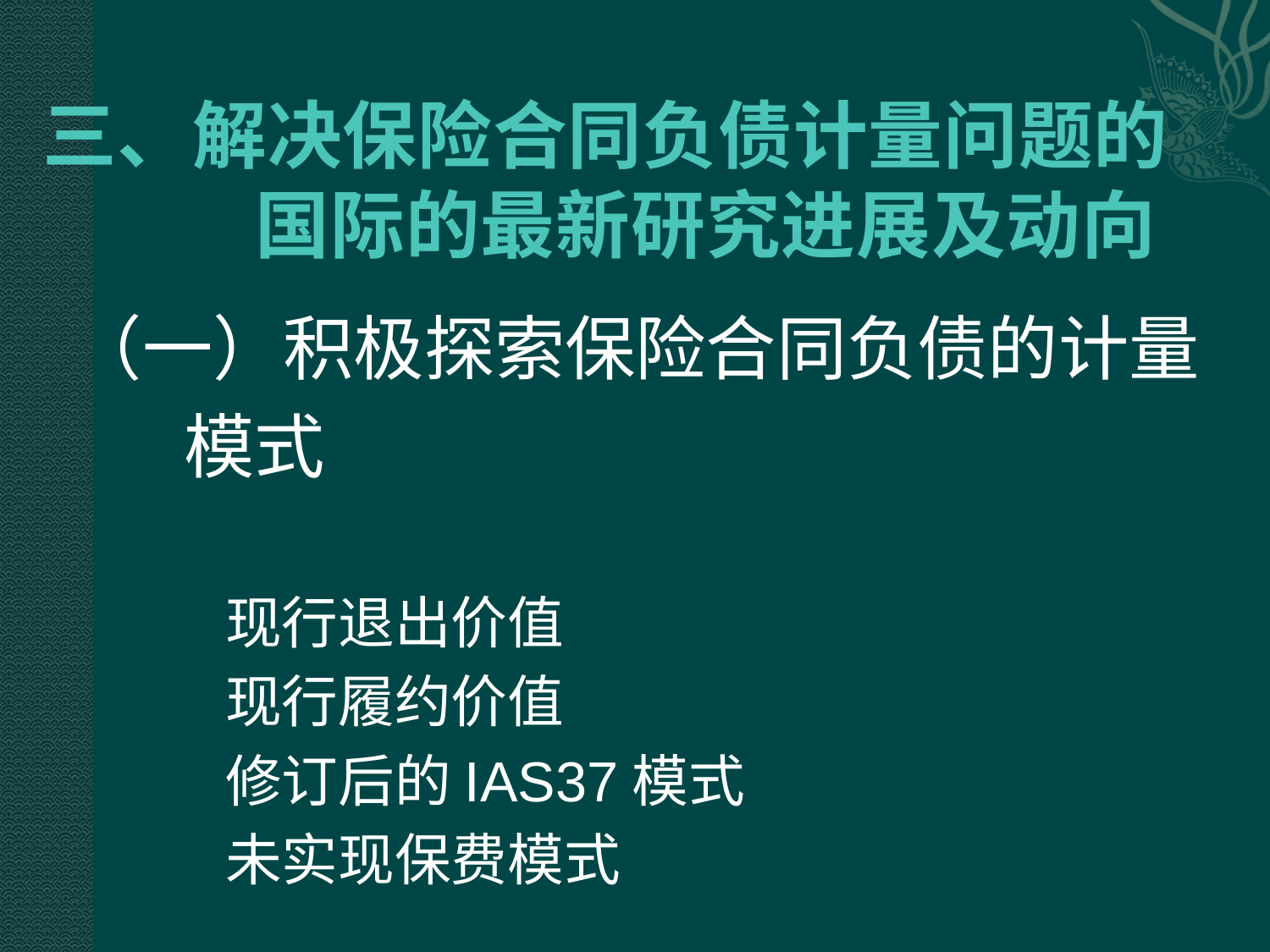

# 三、解决保险合同负债计量问题的                 国际的最新研究进展及动向
（一）积极探索保险合同负债的计量
      模式

           现行退出价值
           现行履约价值
           修订后的IAS37模式
           未实现保费模式